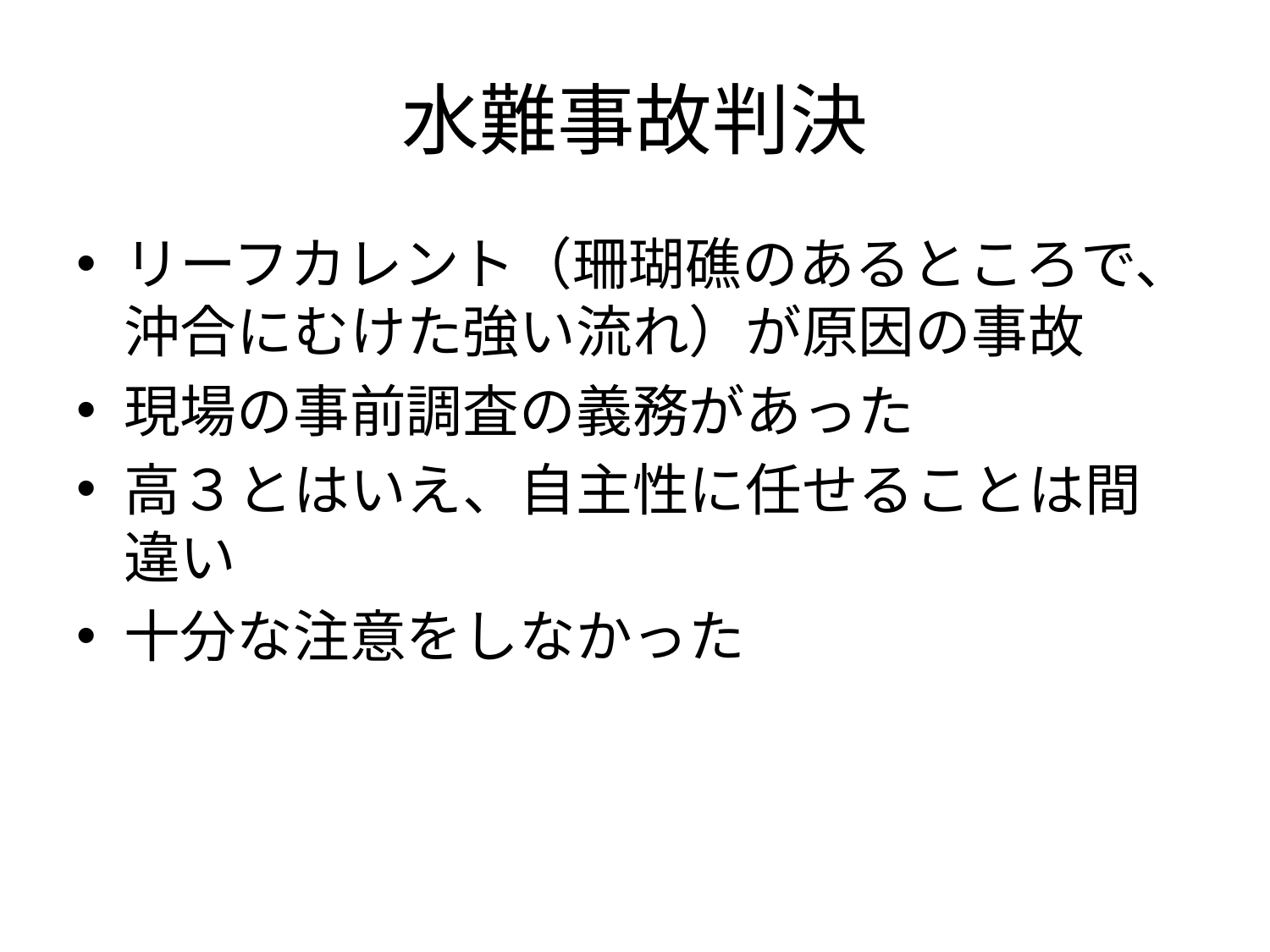

# 水難事故判決
リーフカレント（珊瑚礁のあるところで、沖合にむけた強い流れ）が原因の事故
現場の事前調査の義務があった
高３とはいえ、自主性に任せることは間違い
十分な注意をしなかった